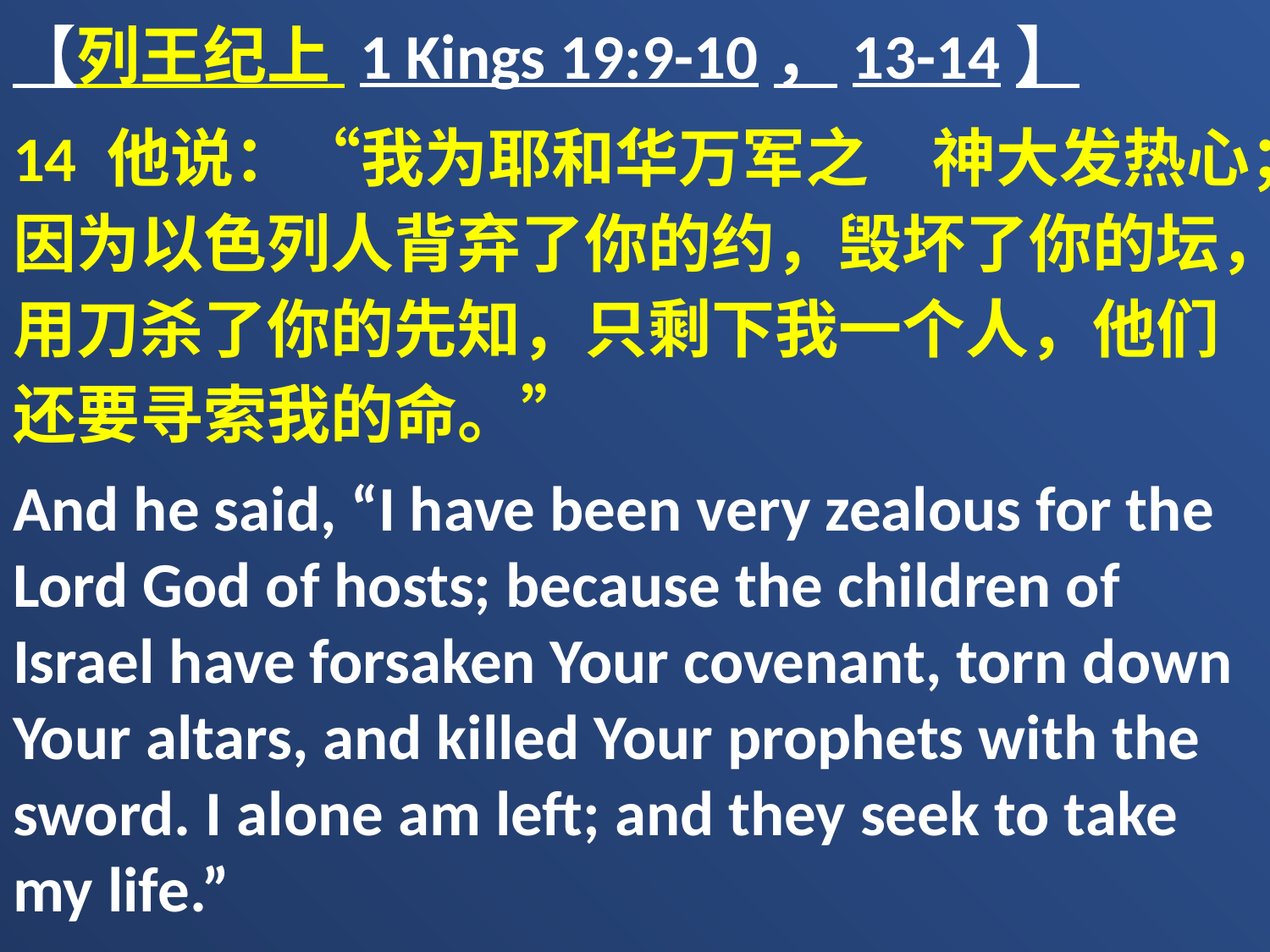

【列王纪上 1 Kings 19:9-10，13-14】
14 他说：“我为耶和华万军之　神大发热心；因为以色列人背弃了你的约，毁坏了你的坛，用刀杀了你的先知，只剩下我一个人，他们还要寻索我的命。”
And he said, “I have been very zealous for the Lord God of hosts; because the children of Israel have forsaken Your covenant, torn down Your altars, and killed Your prophets with the sword. I alone am left; and they seek to take my life.”